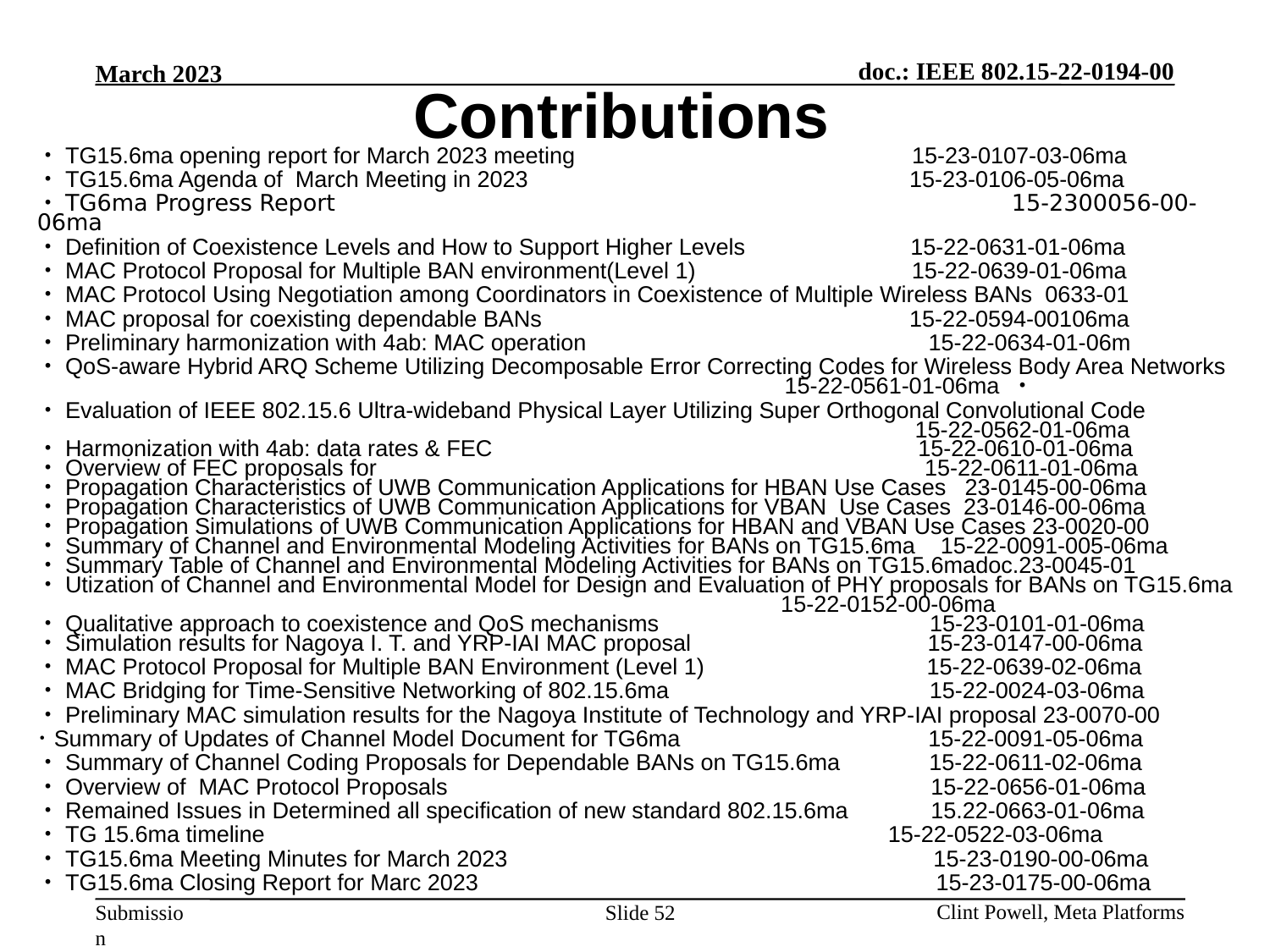

# Contributions
・TG15.6ma opening report for March 2023 meeting                                                     15-23-0107-03-06ma
・TG15.6ma Agenda of  March Meeting in 2023                                                            15-23-0106-05-06ma
・TG6ma Progress Report                                                                                              15-2300056-00-06ma
・Definition of Coexistence Levels and How to Support Higher Levels                          15-22-0631-01-06ma
・MAC Protocol Proposal for Multiple BAN environment(Level 1)                                  15-22-0639-01-06ma
・MAC Protocol Using Negotiation among Coordinators in Coexistence of Multiple Wireless BANs  0633-01
・MAC proposal for coexisting dependable BANs                                     　          　     15-22-0594-00106ma
・Preliminary harmonization with 4ab: MAC operation                                               　  15-22-0634-01-06m
・QoS-aware Hybrid ARQ Scheme Utilizing Decomposable Error Correcting Codes for Wireless Body Area Networks                                                                                                                  　 　15-22-0561-01-06ma ・
・Evaluation of IEEE 802.15.6 Ultra-wideband Physical Layer Utilizing Super Orthogonal Convolutional Code
                                                                                                                               15-22-0562-01-06ma
・Harmonization with 4ab: data rates & FEC                                                                   15-22-0610-01-06ma
・Overview of FEC proposals for 　　　　　　　　　　　　　　　　　　　　　　　 15-22-0611-01-06ma
・Propagation Characteristics of UWB Communication Applications for HBAN Use Cases   23-0145-00-06ma
・Propagation Characteristics of UWB Communication Applications for VBAN  Use Cases  23-0146-00-06ma
・Propagation Simulations of UWB Communication Applications for HBAN and VBAN Use Cases 23-0020-00
・Summary of Channel and Environmental Modeling Activities for BANs on TG15.6ma    15-22-0091-005-06ma
・Summary Table of Channel and Environmental Modeling Activities for BANs on TG15.6madoc.23-0045-01
・Utization of Channel and Environmental Model for Design and Evaluation of PHY proposals for BANs on TG15.6ma                                                                                                                          15-22-0152-00-06ma
・Qualitative approach to coexistence and QoS mechanisms 　　　　　　　　   　  　15-23-0101-01-06ma
・Simulation results for Nagoya I. T. and YRP-IAI MAC proposal　　　　　　　 　   　15-23-0147-00-06ma
・MAC Protocol Proposal for Multiple BAN Environment (Level 1)                                   15-22-0639-02-06ma
・MAC Bridging for Time-Sensitive Networking of 802.15.6ma                                         15-22-0024-03-06ma
・Preliminary MAC simulation results for the Nagoya Institute of Technology and YRP-IAI proposal 23-0070-00
･Summary of Updates of Channel Model Document for TG6ma                                       15-22-0091-05-06ma
・Summary of Channel Coding Proposals for Dependable BANs on TG15.6ma              15-22-0611-02-06ma
・Overview of  MAC Protocol Proposals                                                                            15-22-0656-01-06ma
・Remained Issues in Determined all specification of new standard 802.15.6ma             15.22-0663-01-06ma
・TG 15.6ma timeline　　　　　　　　　　　　　　　　                                            　15-22-0522-03-06ma
・TG15.6ma Meeting Minutes for March 2023                                                                   15-23-0190-00-06ma
・TG15.6ma Closing Report for Marc 2023                                                                        15-23-0175-00-06ma
Slide 52